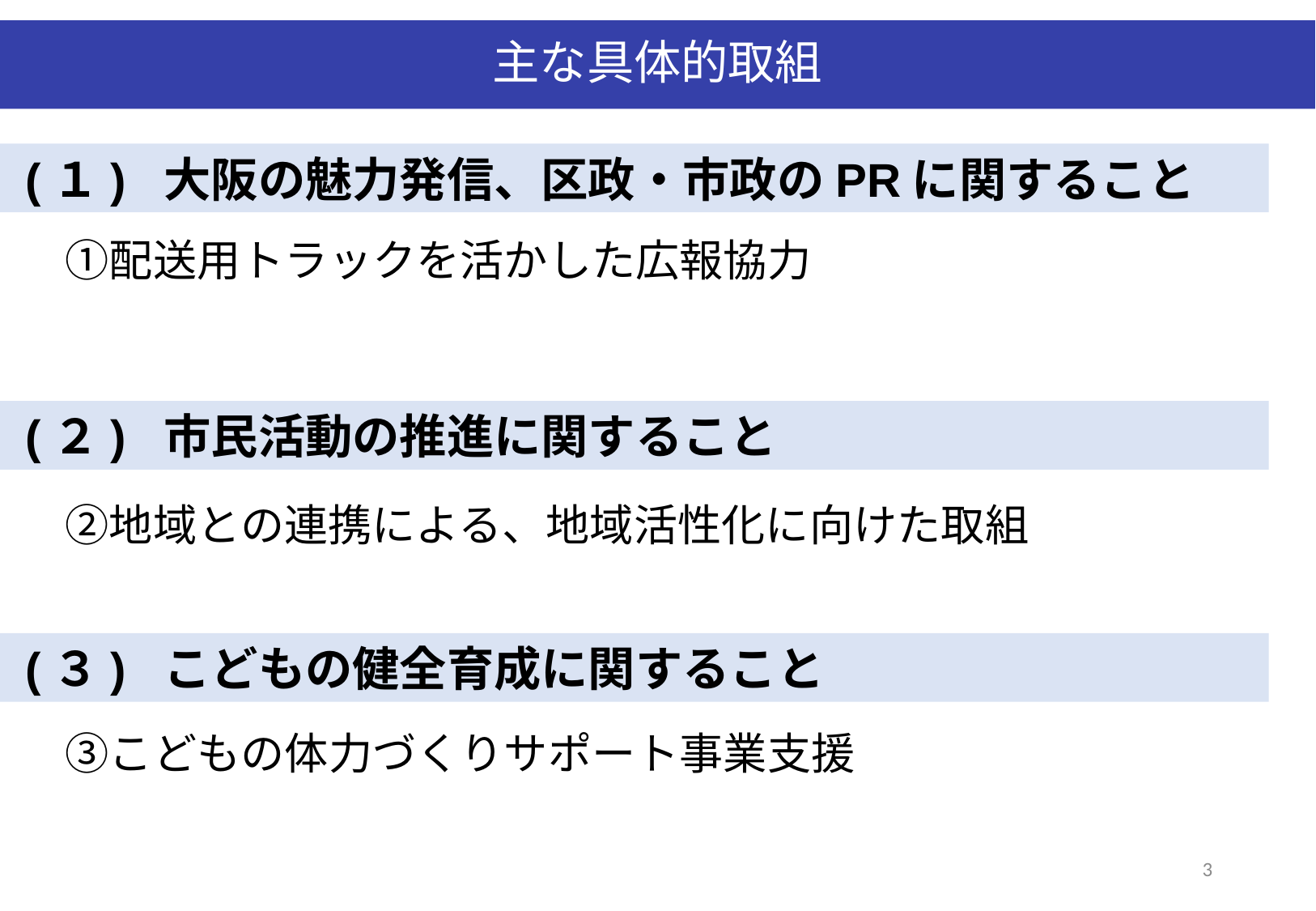

# 主な具体的取組
 (１)  大阪の魅力発信、区政・市政のPRに関すること
　①配送用トラックを活かした広報協力

 (２)  市民活動の推進に関すること
　②地域との連携による、地域活性化に向けた取組

 (３)  こどもの健全育成に関すること
　③こどもの体力づくりサポート事業支援

3